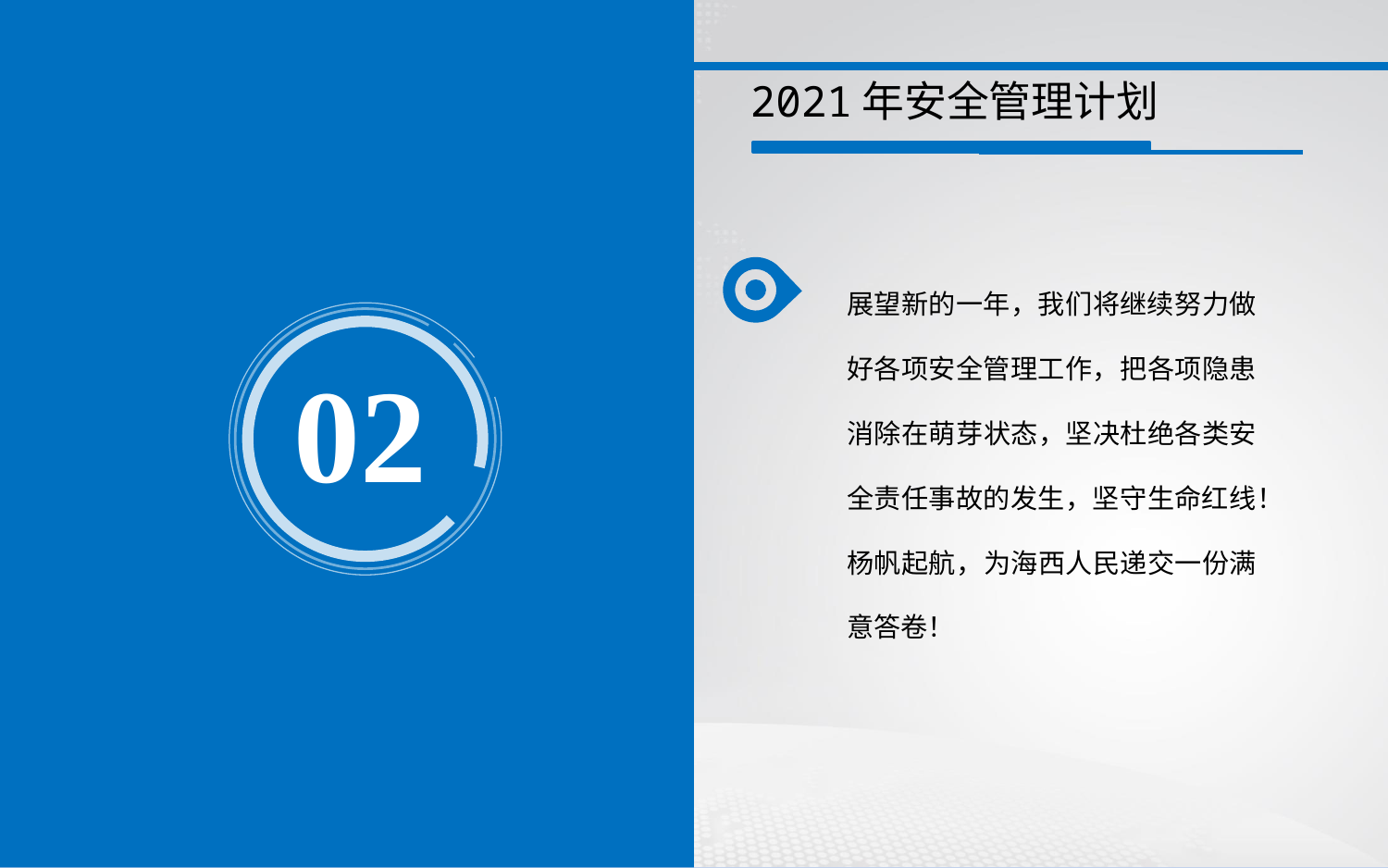

2021年安全管理计划

展望新的一年，我们将继续努力做好各项安全管理工作，把各项隐患消除在萌芽状态，坚决杜绝各类安全责任事故的发生，坚守生命红线！
杨帆起航，为海西人民递交一份满意答卷！

02